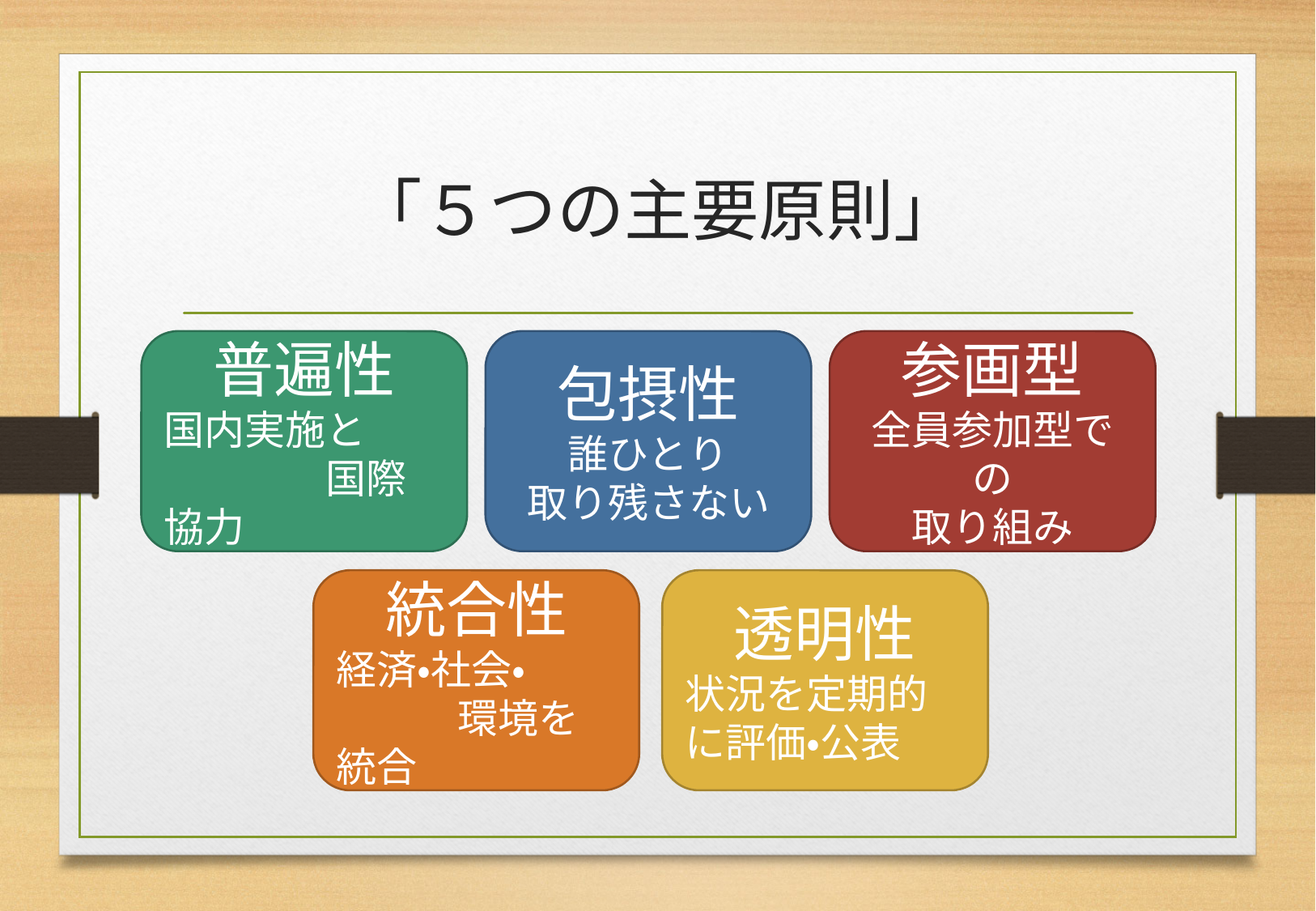

# 「５つの主要原則」
普遍性
国内実施と
　　　　国際協力
包摂性
誰ひとり
取り残さない
参画型
全員参加型での
取り組み
統合性
経済・社会・
　　　環境を統合
透明性
状況を定期的に評価・公表